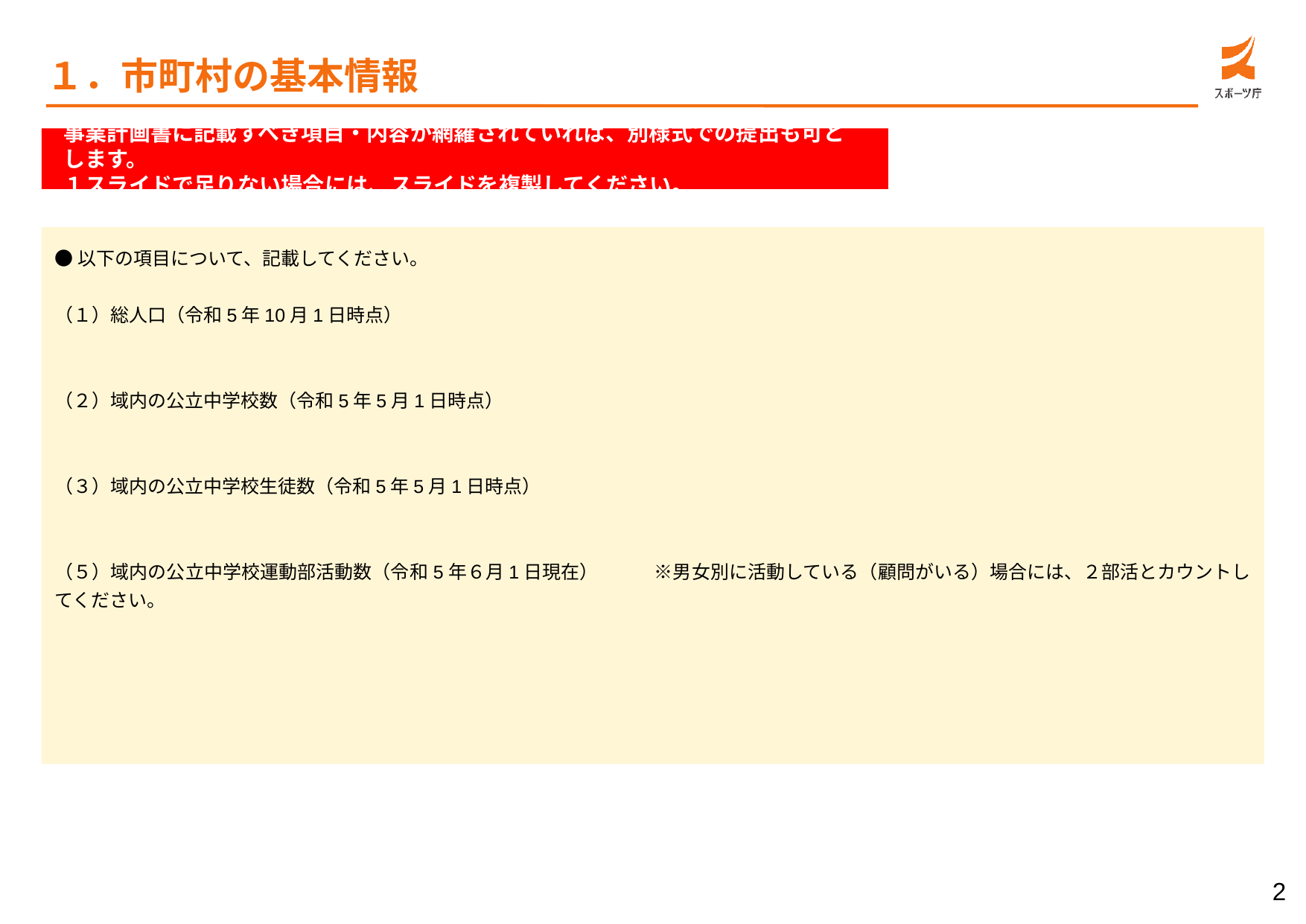

１．市町村の基本情報
事業計画書に記載すべき項目・内容が網羅されていれば、別様式での提出も可とします。
１スライドで足りない場合には、スライドを複製してください。
●以下の項目について、記載してください。

（１）総人口（令和5年10月1日時点）

（２）域内の公立中学校数（令和5年5月1日時点）

（３）域内の公立中学校生徒数（令和5年5月1日時点）

（５）域内の公立中学校運動部活動数（令和5年６月1日現在）　　　※男女別に活動している（顧問がいる）場合には、２部活とカウントしてください。